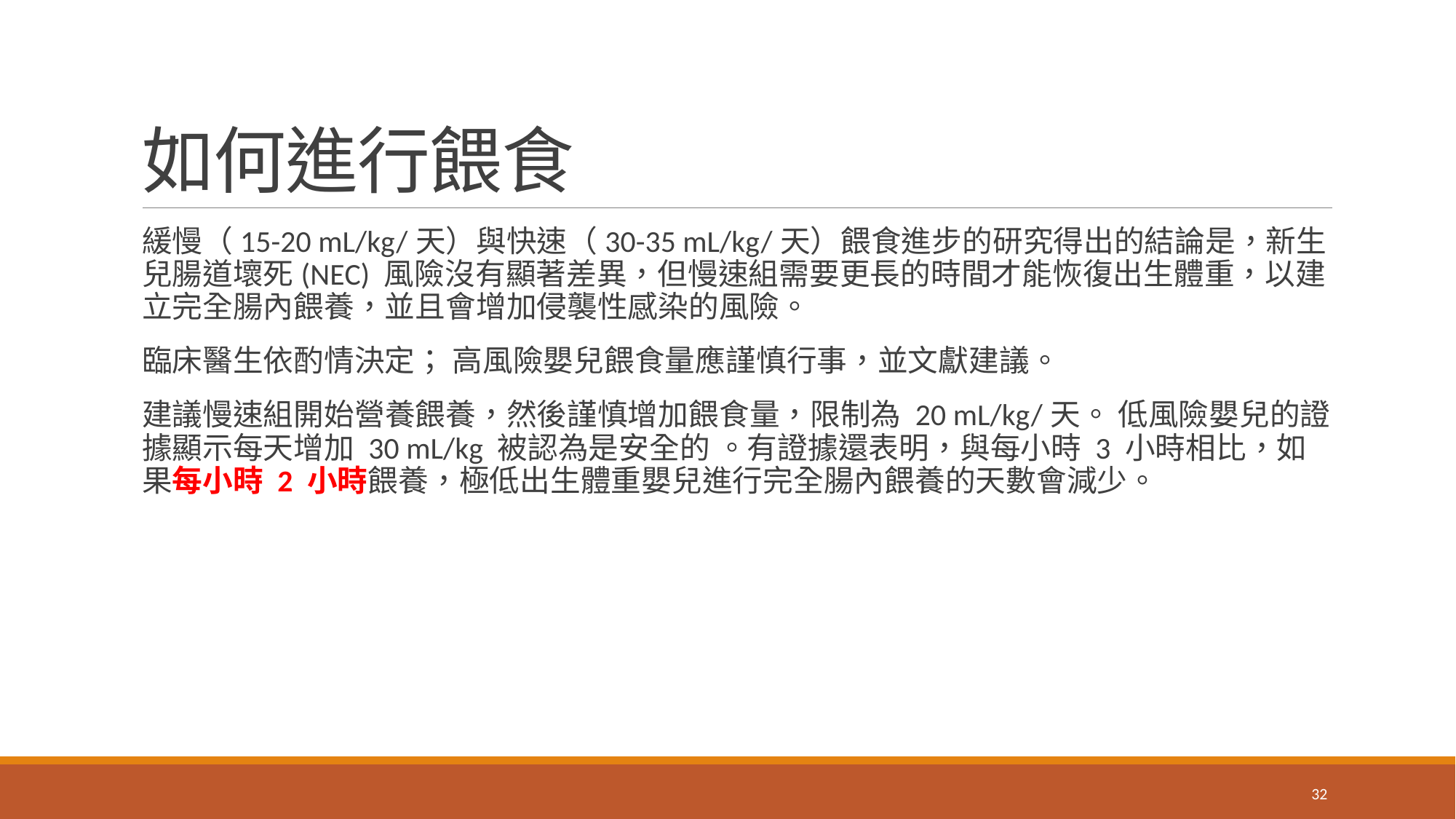

# 如何進行餵食
緩慢（15-20 mL/kg/天）與快速（30-35 mL/kg/天）餵食進步的研究得出的結論是，新生兒腸道壞死(NEC) 風險沒有顯著差異，但慢速組需要更長的時間才能恢復出生體重，以建立完全腸內餵養，並且會增加侵襲性感染的風險。
臨床醫生依酌情決定； 高風險嬰兒餵食量應謹慎行事，並文獻建議。
建議慢速組開始營養餵養，然後謹慎增加餵食量，限制為 20 mL/kg/天。 低風險嬰兒的證據顯示每天增加 30 mL/kg 被認為是安全的 。有證據還表明，與每小時 3 小時相比，如果每小時 2 小時餵養，極低出生體重嬰兒進行完全腸內餵養的天數會減少。
32